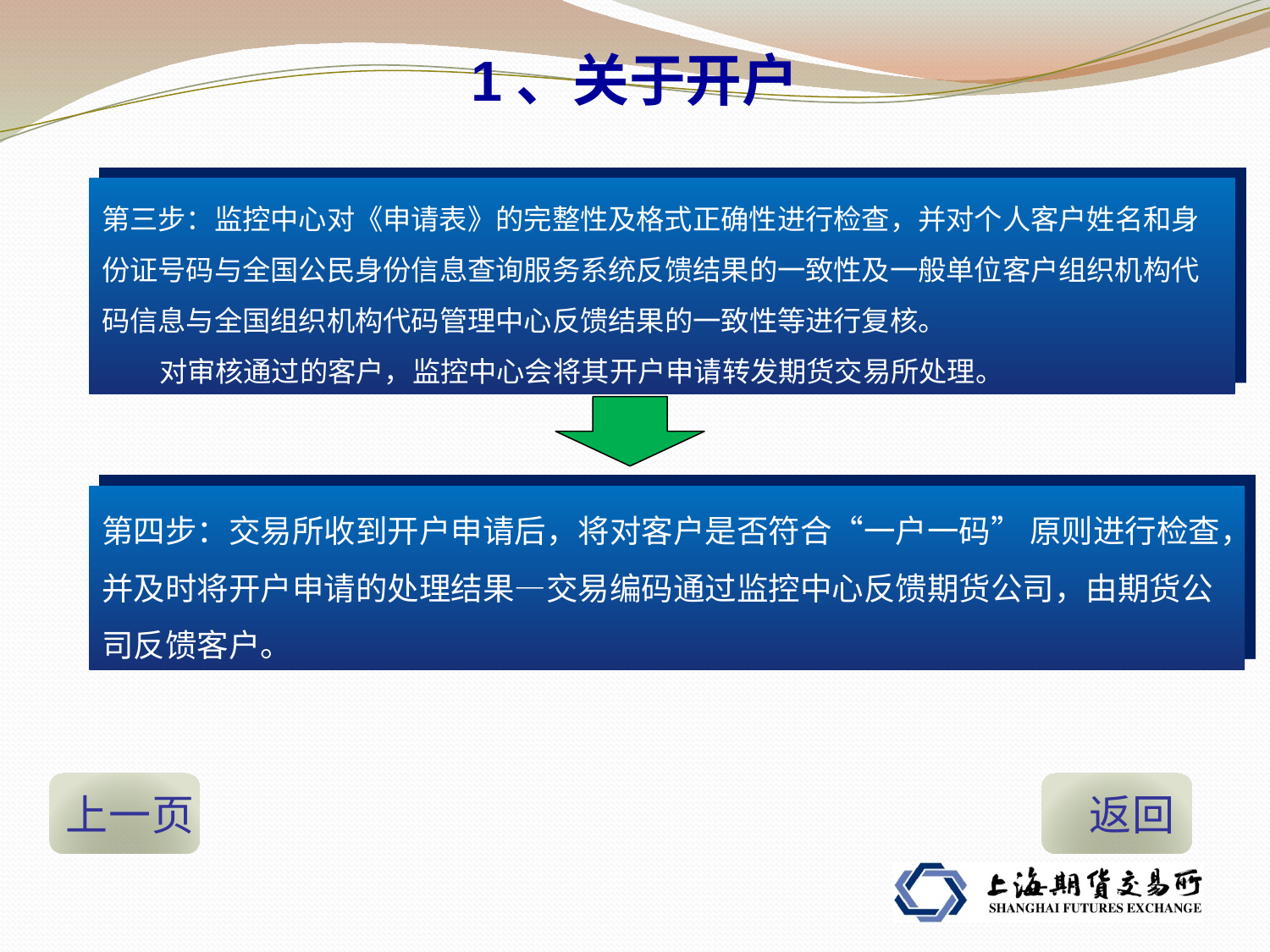

# 1、关于开户
第三步：监控中心对《申请表》的完整性及格式正确性进行检查，并对个人客户姓名和身份证号码与全国公民身份信息查询服务系统反馈结果的一致性及一般单位客户组织机构代码信息与全国组织机构代码管理中心反馈结果的一致性等进行复核。
        对审核通过的客户，监控中心会将其开户申请转发期货交易所处理。

第四步：交易所收到开户申请后，将对客户是否符合“一户一码” 原则进行检查，并及时将开户申请的处理结果—交易编码通过监控中心反馈期货公司，由期货公司反馈客户。
上一页
  返回